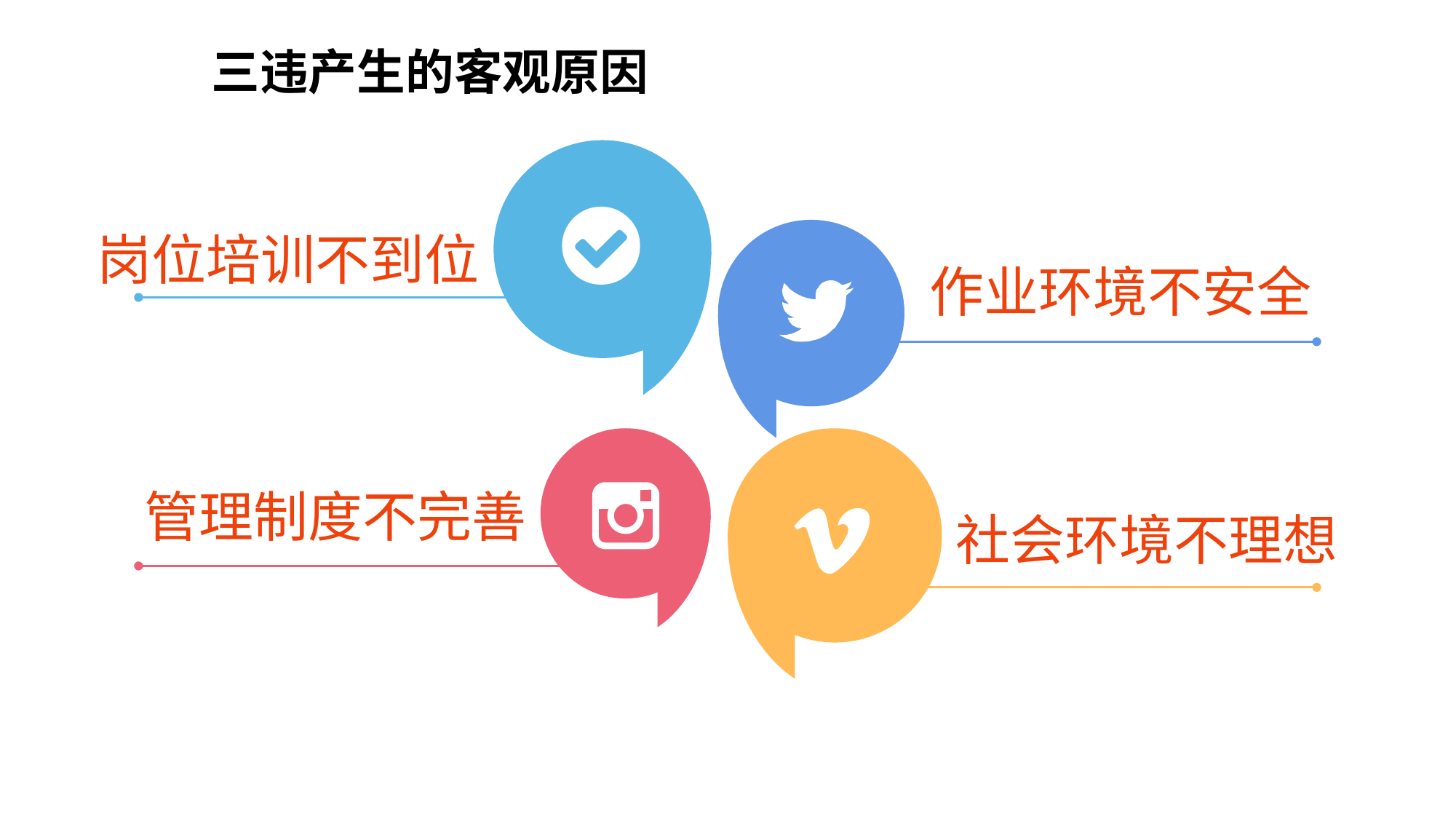

三违产生的客观原因

岗位培训不到位

作业环境不安全

管理制度不完善
社会环境不理想